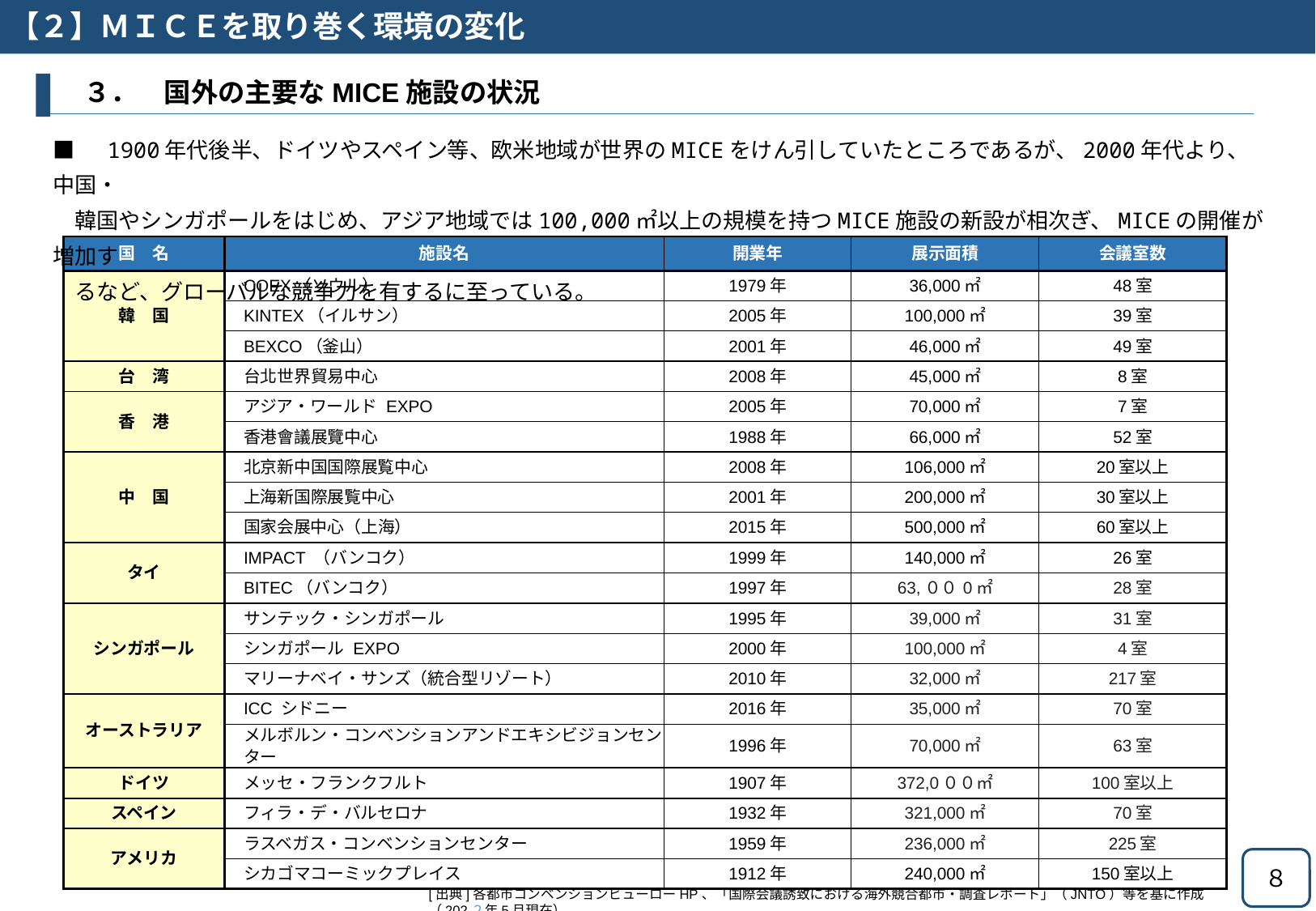

【２】ＭＩＣＥを取り巻く環境の変化
　３．　国外の主要なMICE施設の状況

■　1900年代後半、ドイツやスペイン等、欧米地域が世界のMICEをけん引していたところであるが、2000年代より、中国・
　韓国やシンガポールをはじめ、アジア地域では100,000㎡以上の規模を持つMICE施設の新設が相次ぎ、MICEの開催が増加す
　るなど、グローバルな競争力を有するに至っている。
| 国　名 | 施設名 | 開業年 | 展示面積 | 会議室数 |
| --- | --- | --- | --- | --- |
| 韓　国 | COEX（ソウル） | 1979年 | 36,000㎡ | 48室 |
|  | KINTEX（イルサン） | 2005年 | 100,000㎡ | 39室 |
|  | BEXCO（釜山） | 2001年 | 46,000㎡ | 49室 |
| 台　湾 | 台北世界貿易中心 | 2008年 | 45,000㎡ | 8室 |
| 香　港 | アジア・ワールド EXPO | 2005年 | 70,000㎡ | 7室 |
|  | 香港會議展覽中心 | 1988年 | 66,000㎡ | 52室 |
| 中　国 | 北京新中国国際展覧中心 | 2008年 | 106,000㎡ | 20室以上 |
|  | 上海新国際展覧中心 | 2001年 | 200,000㎡ | 30室以上 |
|  | 国家会展中心（上海） | 2015年 | 500,000㎡ | 60室以上 |
| タイ | IMPACT （バンコク） | 1999年 | 140,000㎡ | 26室 |
|  | BITEC（バンコク） | 1997年 | 63,００0㎡ | 28室 |
| シンガポール | サンテック・シンガポール | 1995年 | 39,000㎡ | 31室 |
|  | シンガポール EXPO | 2000年 | 100,000㎡ | 4室 |
|  | マリーナベイ・サンズ（統合型リゾート） | 2010年 | 32,000㎡ | 217室 |
| オーストラリア | ICC シドニー | 2016年 | 35,000㎡ | 70室 |
|  | メルボルン・コンベンションアンドエキシビジョンセンター | 1996年 | 70,000㎡ | 63室 |
| ドイツ | メッセ・フランクフルト | 1907年 | 372,0００㎡ | 100室以上 |
| スペイン | フィラ・デ・バルセロナ | 1932年 | 321,000㎡ | 70室 |
| アメリカ | ラスベガス・コンベンションセンター | 1959年 | 236,000㎡ | 225室 |
|  | シカゴマコーミックプレイス | 1912年 | 240,000㎡ | 150室以上 |
８
[出典]各都市コンベンションビューローHP、「国際会議誘致における海外競合都市・調査レポート」（JNTO）等を基に作成（202２年5月現在）